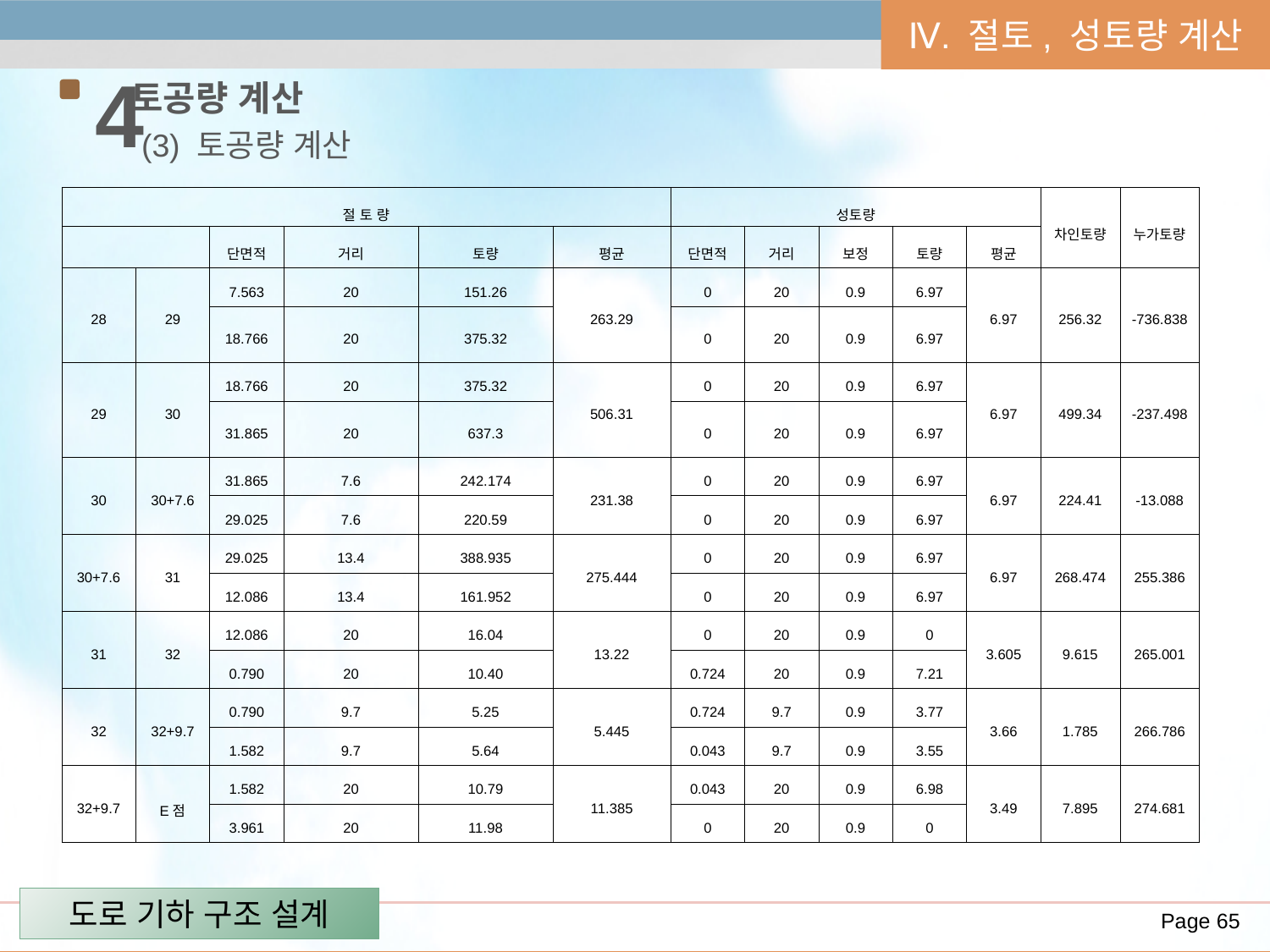

Ⅳ. 절토, 성토량 계산
4
토공량 계산

(3) 토공량 계산
| 절 토 량 |  |  |  |  |  | 성토량 |  |  |  |  | 차인토량 | 누가토량 |
| --- | --- | --- | --- | --- | --- | --- | --- | --- | --- | --- | --- | --- |
|  |  | 단면적 | 거리 | 토량 | 평균 | 단면적 | 거리 | 보정 | 토량 | 평균 |  |  |
| 28 | 29 | 7.563 | 20 | 151.26 | 263.29 | 0 | 20 | 0.9 | 6.97 | 6.97 | 256.32 | -736.838 |
|  |  | 18.766 | 20 | 375.32 |  | 0 | 20 | 0.9 | 6.97 |  |  |  |
| 29 | 30 | 18.766 | 20 | 375.32 | 506.31 | 0 | 20 | 0.9 | 6.97 | 6.97 | 499.34 | -237.498 |
|  |  | 31.865 | 20 | 637.3 |  | 0 | 20 | 0.9 | 6.97 |  |  |  |
| 30 | 30+7.6 | 31.865 | 7.6 | 242.174 | 231.38 | 0 | 20 | 0.9 | 6.97 | 6.97 | 224.41 | -13.088 |
|  |  | 29.025 | 7.6 | 220.59 |  | 0 | 20 | 0.9 | 6.97 |  |  |  |
| 30+7.6 | 31 | 29.025 | 13.4 | 388.935 | 275.444 | 0 | 20 | 0.9 | 6.97 | 6.97 | 268.474 | 255.386 |
|  |  | 12.086 | 13.4 | 161.952 |  | 0 | 20 | 0.9 | 6.97 |  |  |  |
| 31 | 32 | 12.086 | 20 | 16.04 | 13.22 | 0 | 20 | 0.9 | 0 | 3.605 | 9.615 | 265.001 |
|  |  | 0.790 | 20 | 10.40 |  | 0.724 | 20 | 0.9 | 7.21 |  |  |  |
| 32 | 32+9.7 | 0.790 | 9.7 | 5.25 | 5.445 | 0.724 | 9.7 | 0.9 | 3.77 | 3.66 | 1.785 | 266.786 |
|  |  | 1.582 | 9.7 | 5.64 |  | 0.043 | 9.7 | 0.9 | 3.55 |  |  |  |
| 32+9.7 | E점 | 1.582 | 20 | 10.79 | 11.385 | 0.043 | 20 | 0.9 | 6.98 | 3.49 | 7.895 | 274.681 |
|  |  | 3.961 | 20 | 11.98 |  | 0 | 20 | 0.9 | 0 |  |  |  |
도로 기하 구조 설계
Page 65